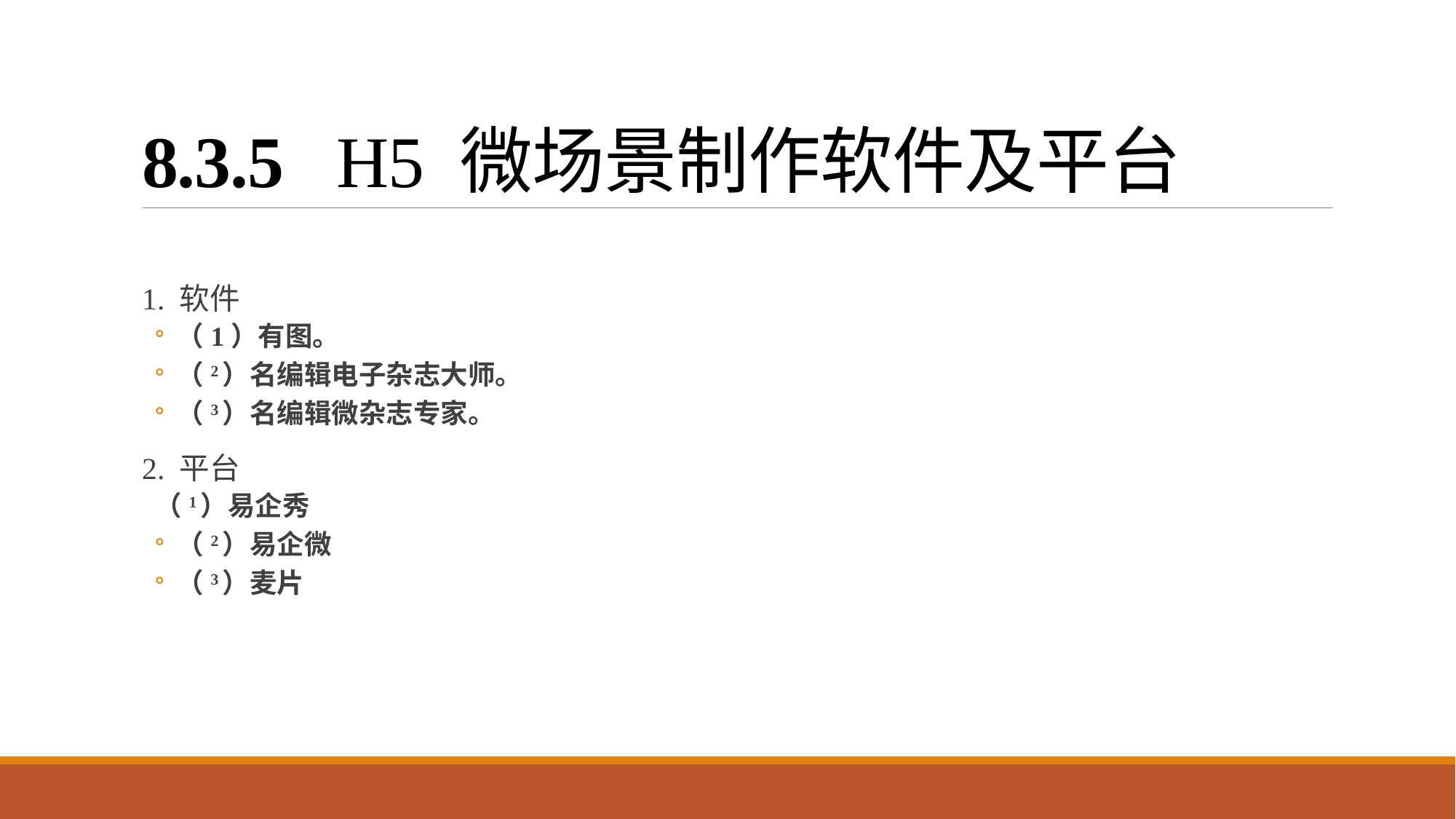

# 8.3.5   H5 微场景制作软件及平台

1. 软件
（1）有图。
（2）名编辑电子杂志大师。
（3）名编辑微杂志专家。
2. 平台
（1）易企秀
（2）易企微
（3）麦片